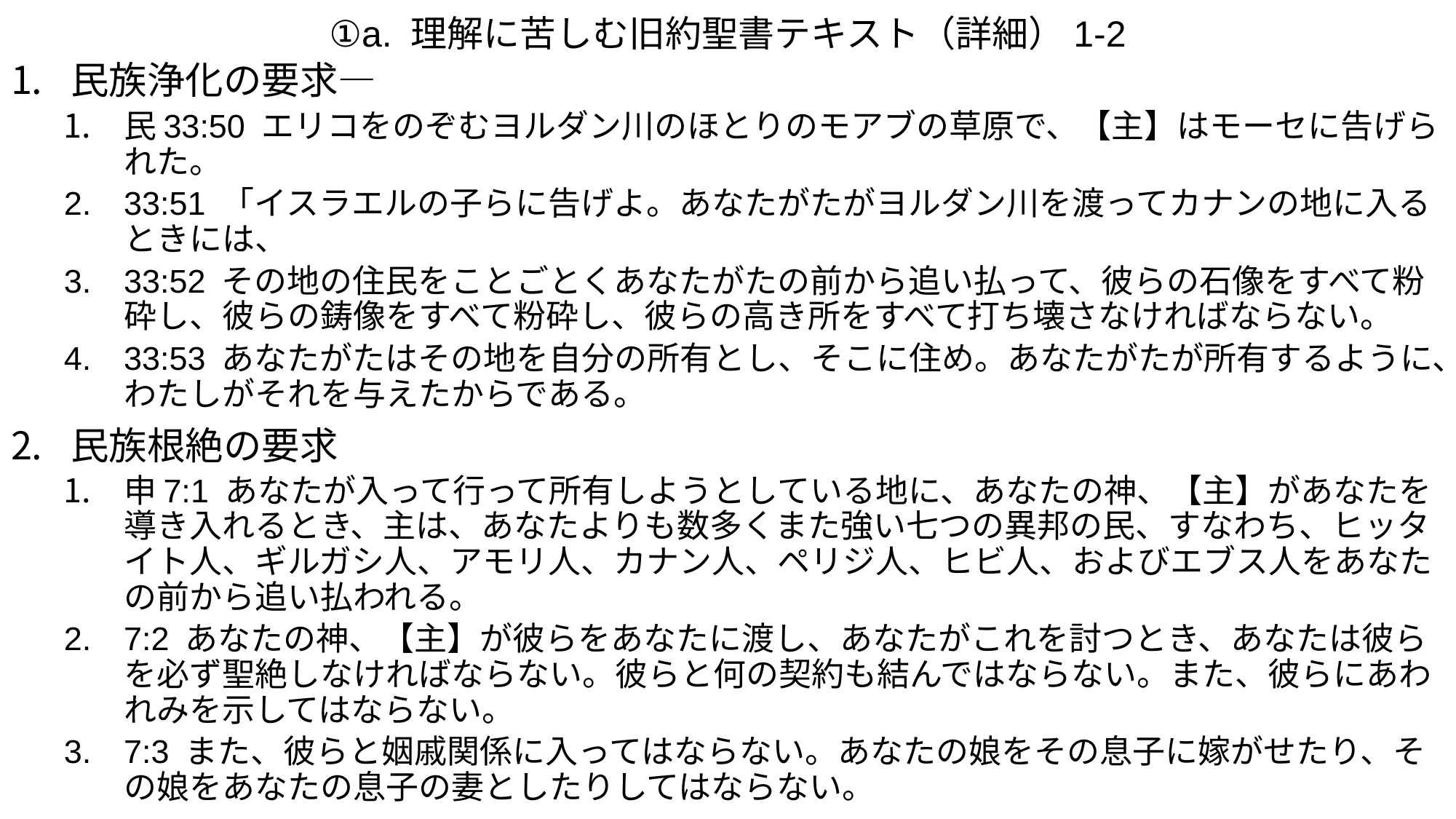

# ①a. 理解に苦しむ旧約聖書テキスト（詳細）1-2
民族浄化の要求―
民33:50 エリコをのぞむヨルダン川のほとりのモアブの草原で、【主】はモーセに告げられた。
33:51 「イスラエルの子らに告げよ。あなたがたがヨルダン川を渡ってカナンの地に入るときには、
33:52 その地の住民をことごとくあなたがたの前から追い払って、彼らの石像をすべて粉砕し、彼らの鋳像をすべて粉砕し、彼らの高き所をすべて打ち壊さなければならない。
33:53 あなたがたはその地を自分の所有とし、そこに住め。あなたがたが所有するように、わたしがそれを与えたからである。
民族根絶の要求
申7:1 あなたが入って行って所有しようとしている地に、あなたの神、【主】があなたを導き入れるとき、主は、あなたよりも数多くまた強い七つの異邦の民、すなわち、ヒッタイト人、ギルガシ人、アモリ人、カナン人、ペリジ人、ヒビ人、およびエブス人をあなたの前から追い払われる。
7:2 あなたの神、【主】が彼らをあなたに渡し、あなたがこれを討つとき、あなたは彼らを必ず聖絶しなければならない。彼らと何の契約も結んではならない。また、彼らにあわれみを示してはならない。
7:3 また、彼らと姻戚関係に入ってはならない。あなたの娘をその息子に嫁がせたり、その娘をあなたの息子の妻としたりしてはならない。